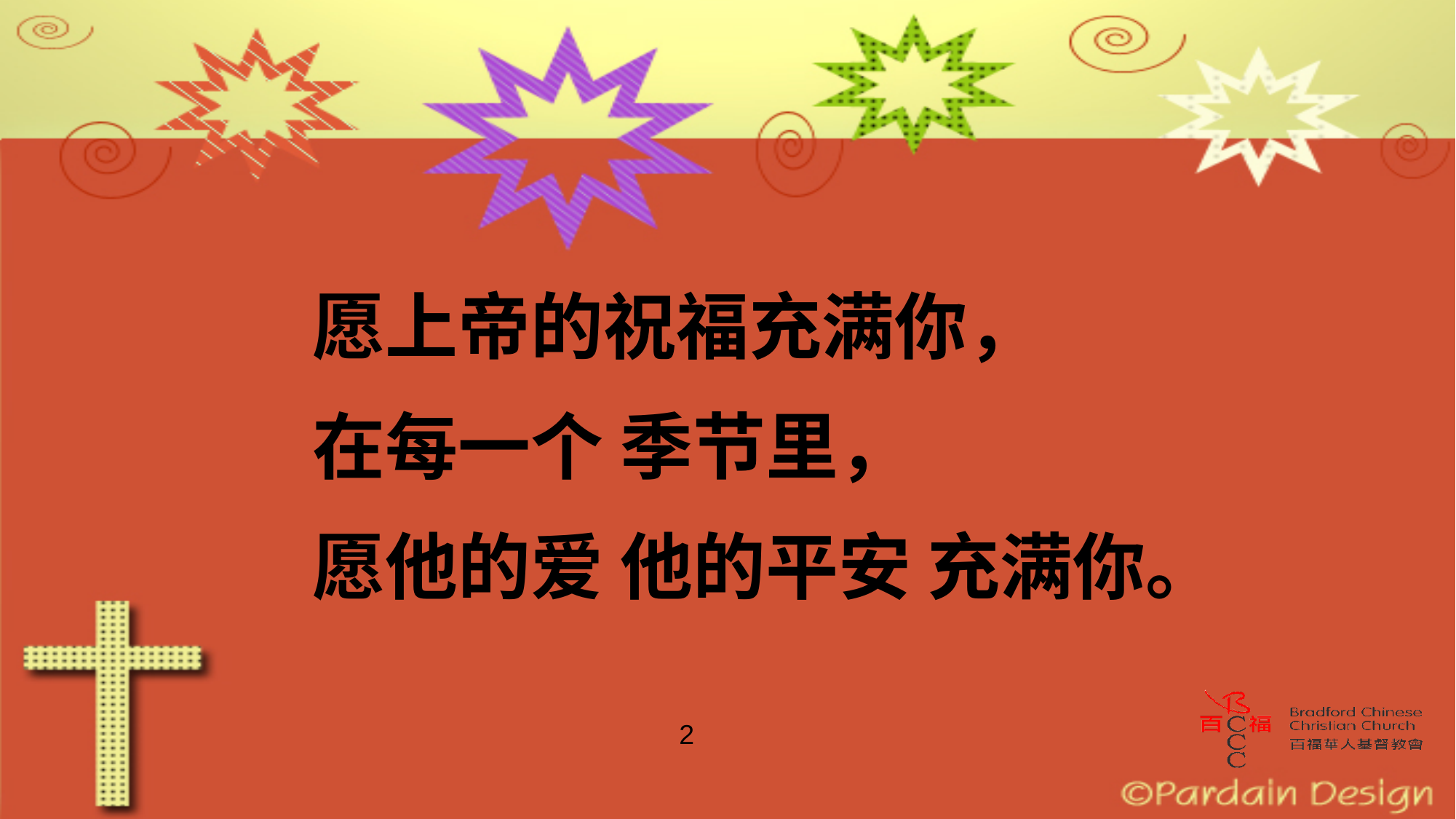

愿上帝的祝福充满你，
在每一个 季节里，
愿他的爱 他的平安 充满你。
2